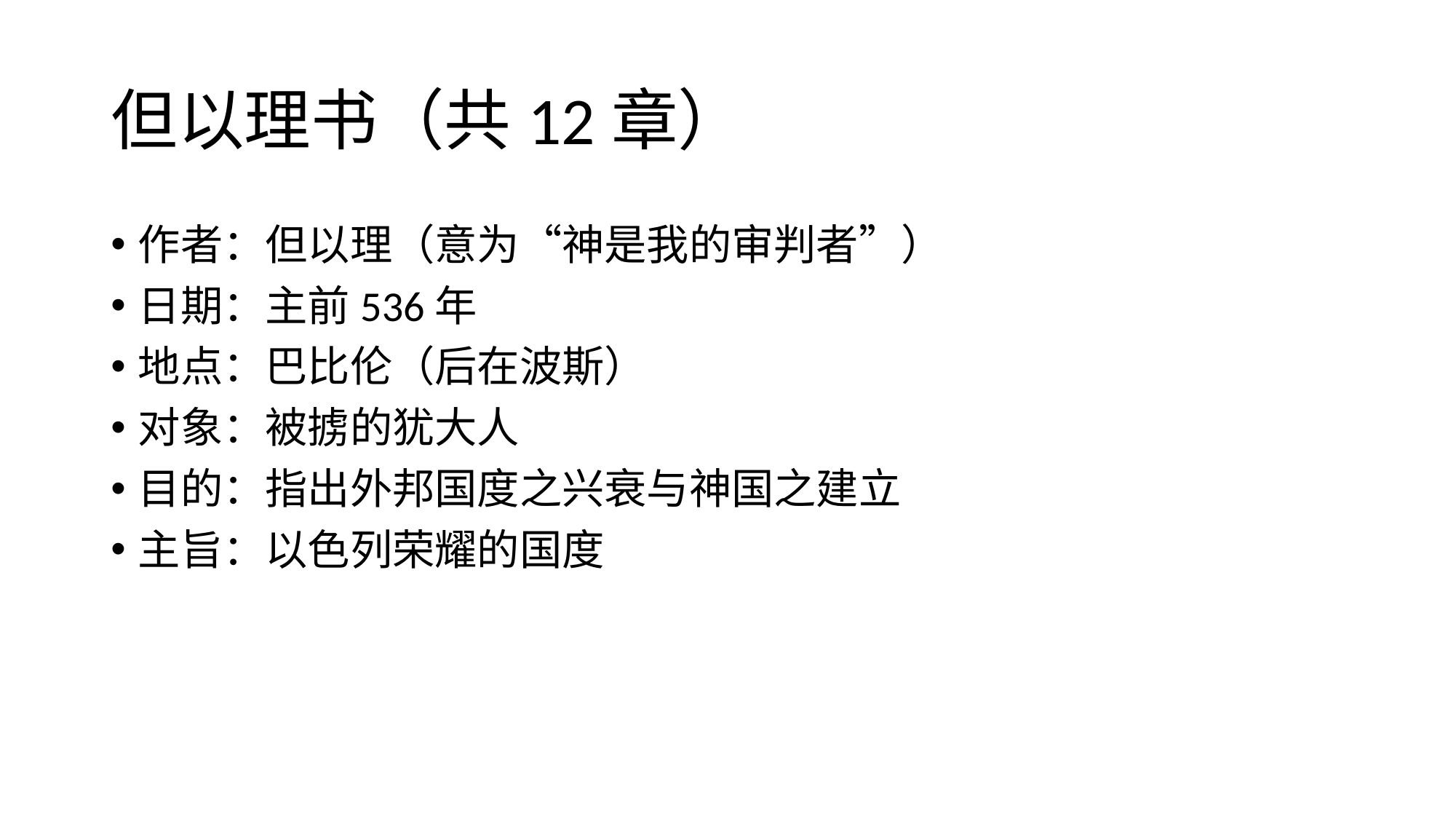

# 但以理书（共12章）
作者：但以理（意为“神是我的审判者”）
日期：主前536年
地点：巴比伦（后在波斯）
对象：被掳的犹大人
目的：指出外邦国度之兴衰与神国之建立
主旨：以色列荣耀的国度